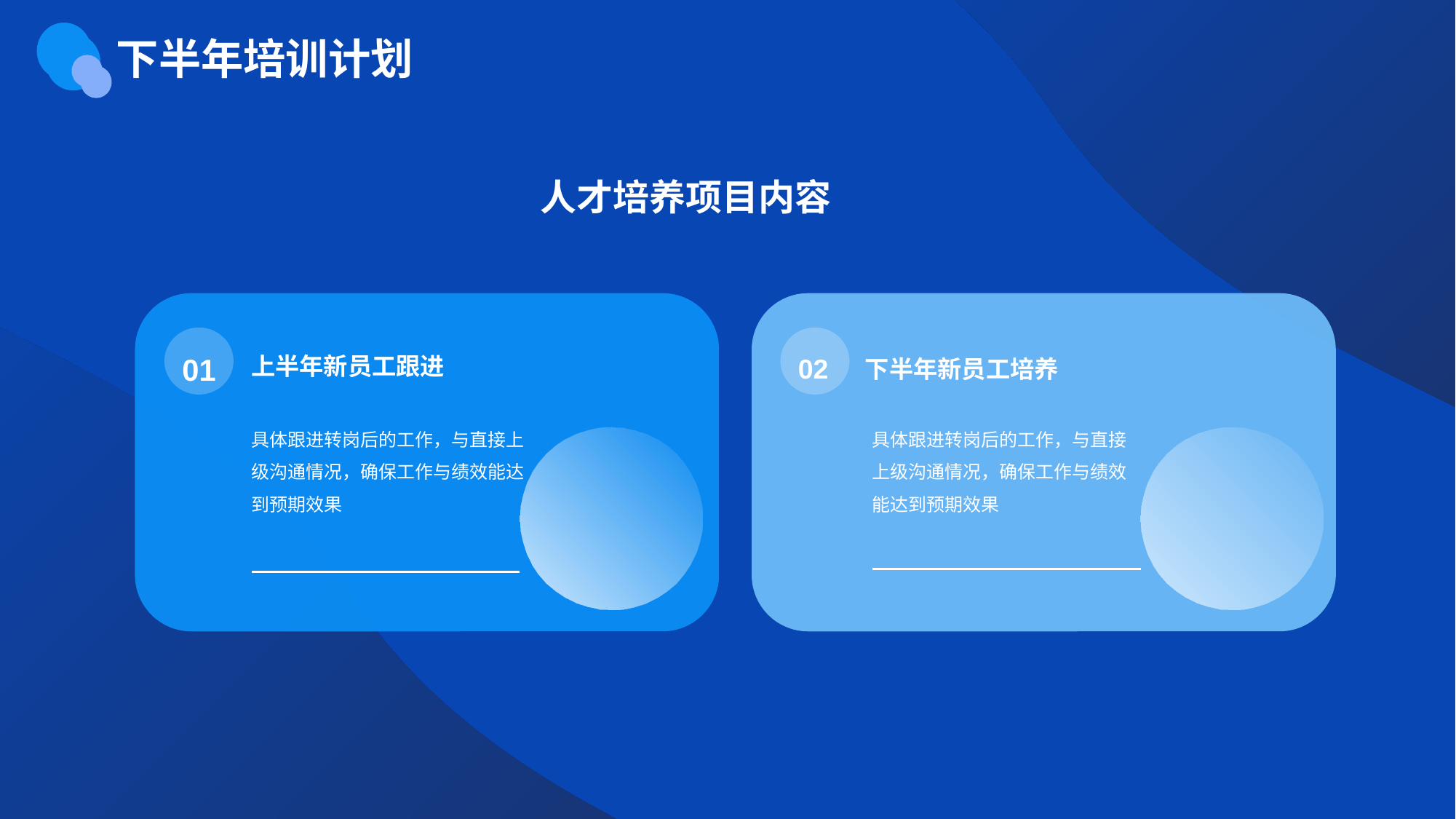

下半年培训计划

人才培养项目内容

01

02
上半年新员工跟进
下半年新员工培养
具体跟进转岗后的工作，与直接上级沟通情况，确保工作与绩效能达到预期效果
具体跟进转岗后的工作，与直接上级沟通情况，确保工作与绩效能达到预期效果